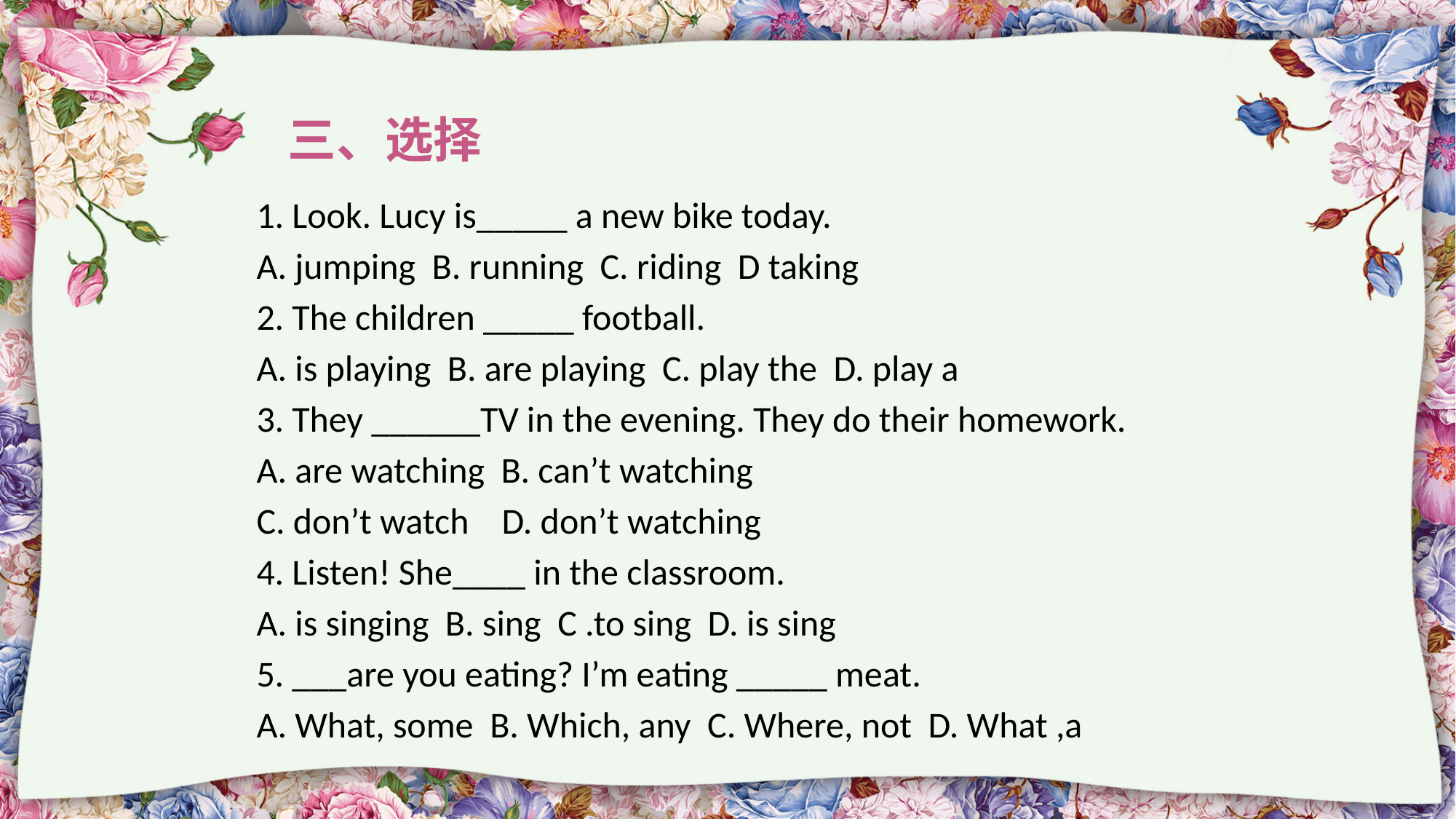

# 三、选择
1. Look. Lucy is_____ a new bike today.
A. jumping  B. running  C. riding  D taking
2. The children _____ football.
A. is playing  B. are playing  C. play the  D. play a
3. They ______TV in the evening. They do their homework.
A. are watching  B. can’t watching
C. don’t watch    D. don’t watching
4. Listen! She____ in the classroom.
A. is singing  B. sing  C .to sing  D. is sing
5. ___are you eating? I’m eating _____ meat.
A. What, some  B. Which, any  C. Where, not  D. What ,a